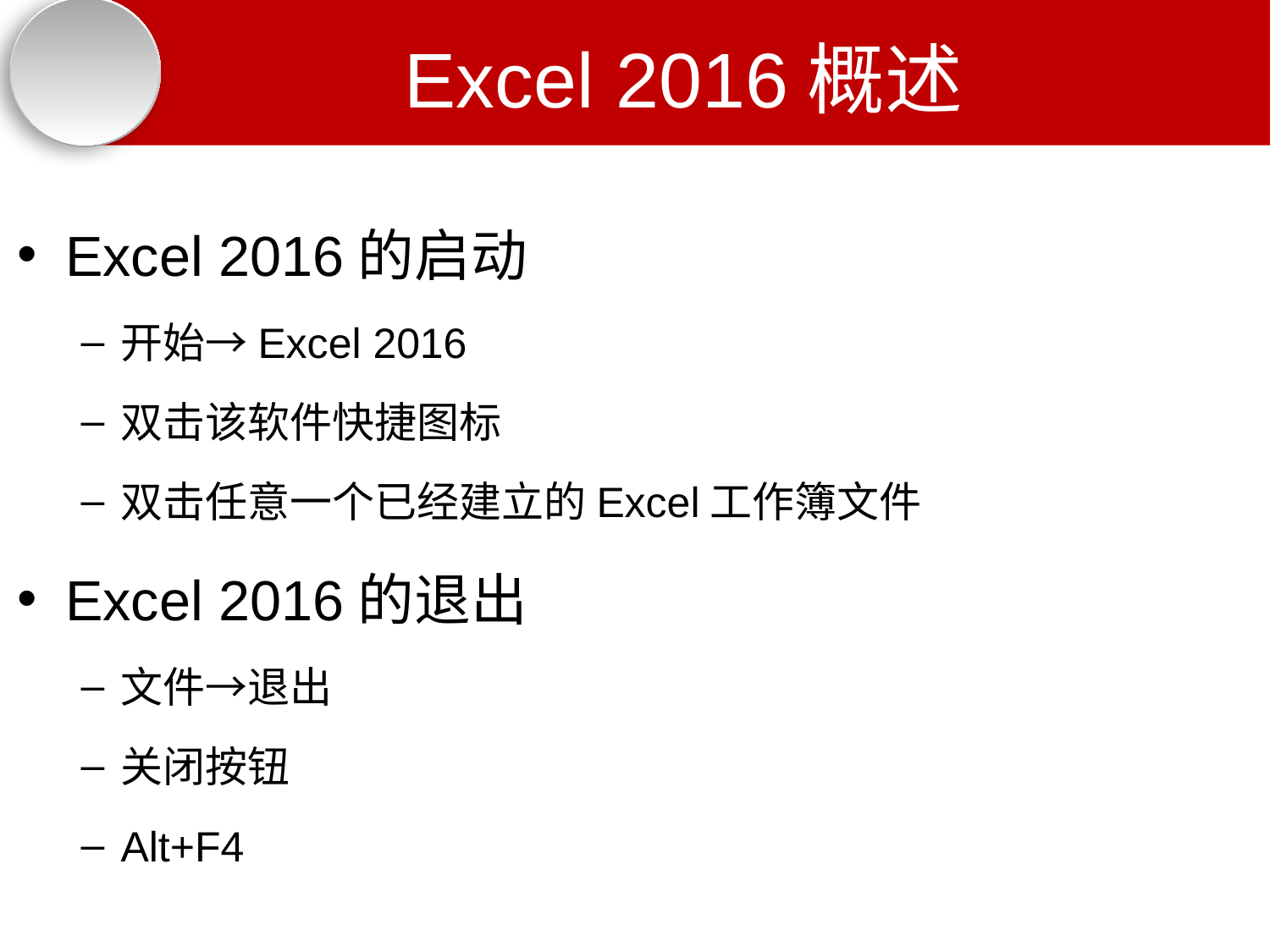

# Excel 2016概述
Excel 2016的启动
开始→Excel 2016
双击该软件快捷图标
双击任意一个已经建立的Excel工作簿文件
Excel 2016的退出
文件→退出
关闭按钮
Alt+F4

4